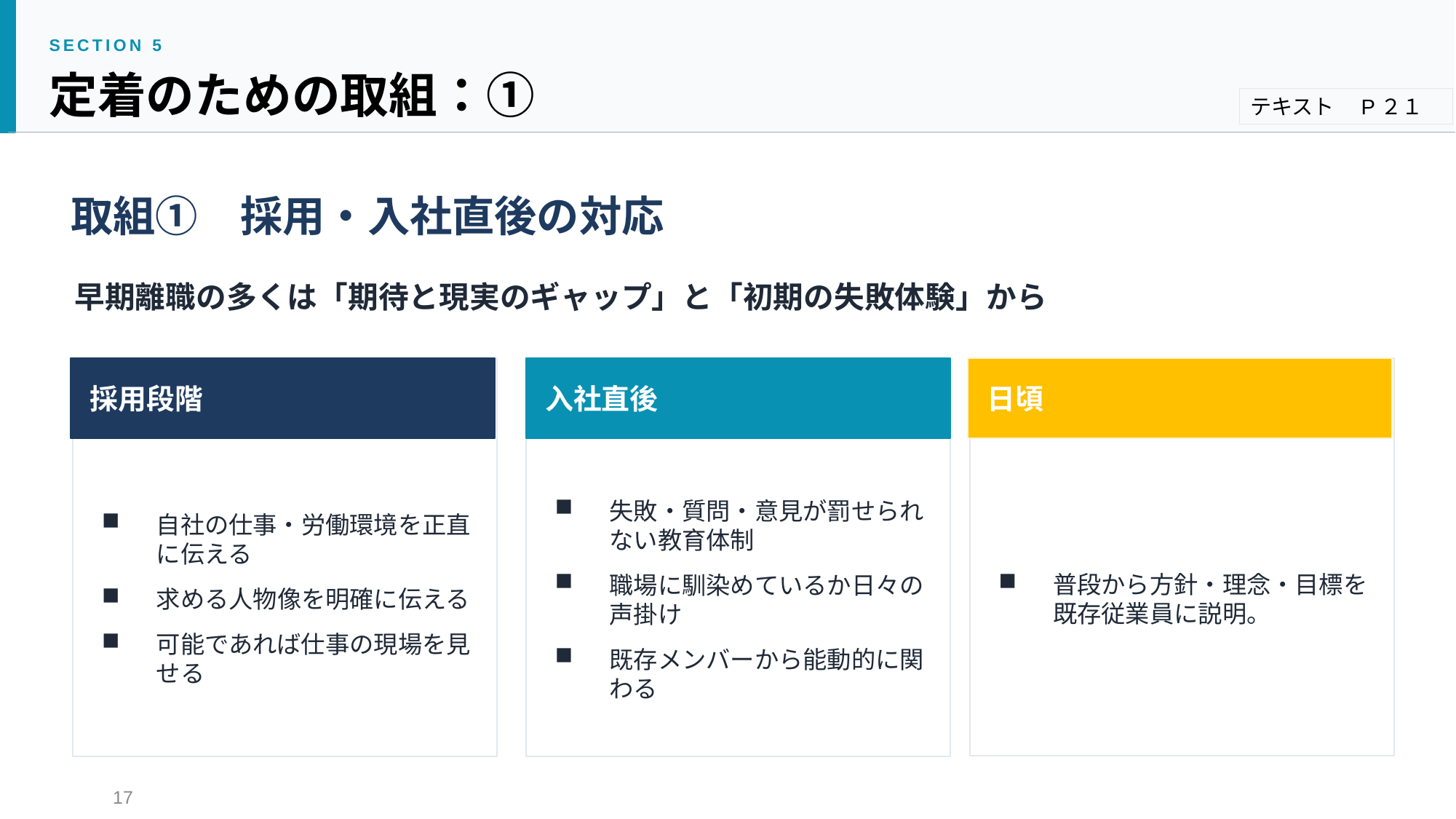

SECTION 5
定着のための取組：①
テキスト　P２１
取組①　採用・入社直後の対応
早期離職の多くは「期待と現実のギャップ」と「初期の失敗体験」から

採用段階
自社の仕事・労働環境を正直に伝える
求める人物像を明確に伝える
可能であれば仕事の現場を見せる

入社直後
失敗・質問・意見が罰せられない教育体制
職場に馴染めているか日々の声掛け
既存メンバーから能動的に関わる

日頃
普段から方針・理念・目標を既存従業員に説明。
→ 短時間勤務・テレワーク整備、業務マニュアル化による属人性排除で離職を防げる可能性
17